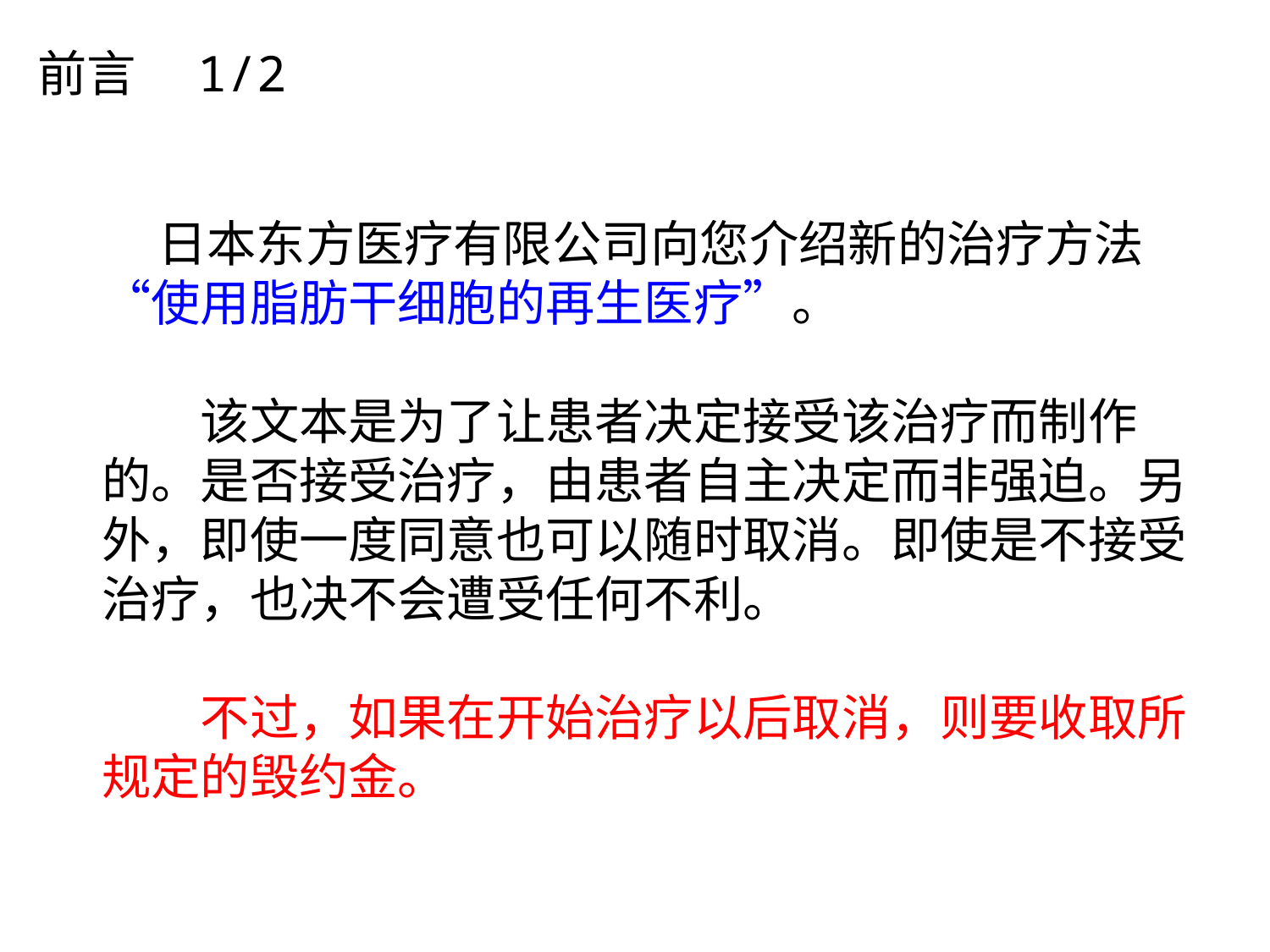

前言　1/2
    日本东方医疗有限公司向您介绍新的治疗方法“使用脂肪干细胞的再生医疗”。

　　该文本是为了让患者决定接受该治疗而制作的。是否接受治疗，由患者自主决定而非强迫。另外，即使一度同意也可以随时取消。即使是不接受治疗，也决不会遭受任何不利。

　　不过，如果在开始治疗以后取消，则要收取所规定的毁约金。